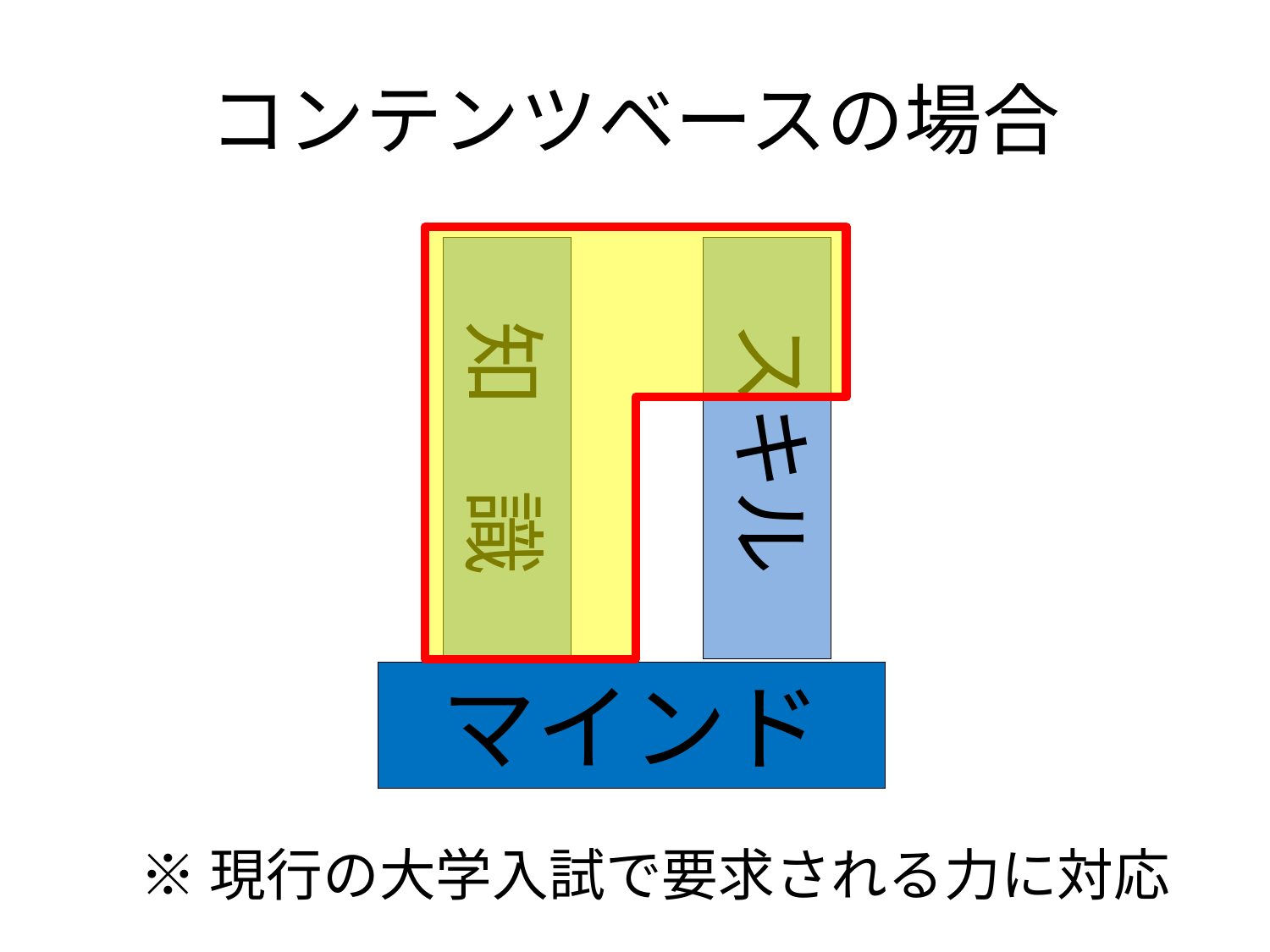

# コンテンツベースの場合

知　識
スキル
マインド
※現行の大学入試で要求される力に対応